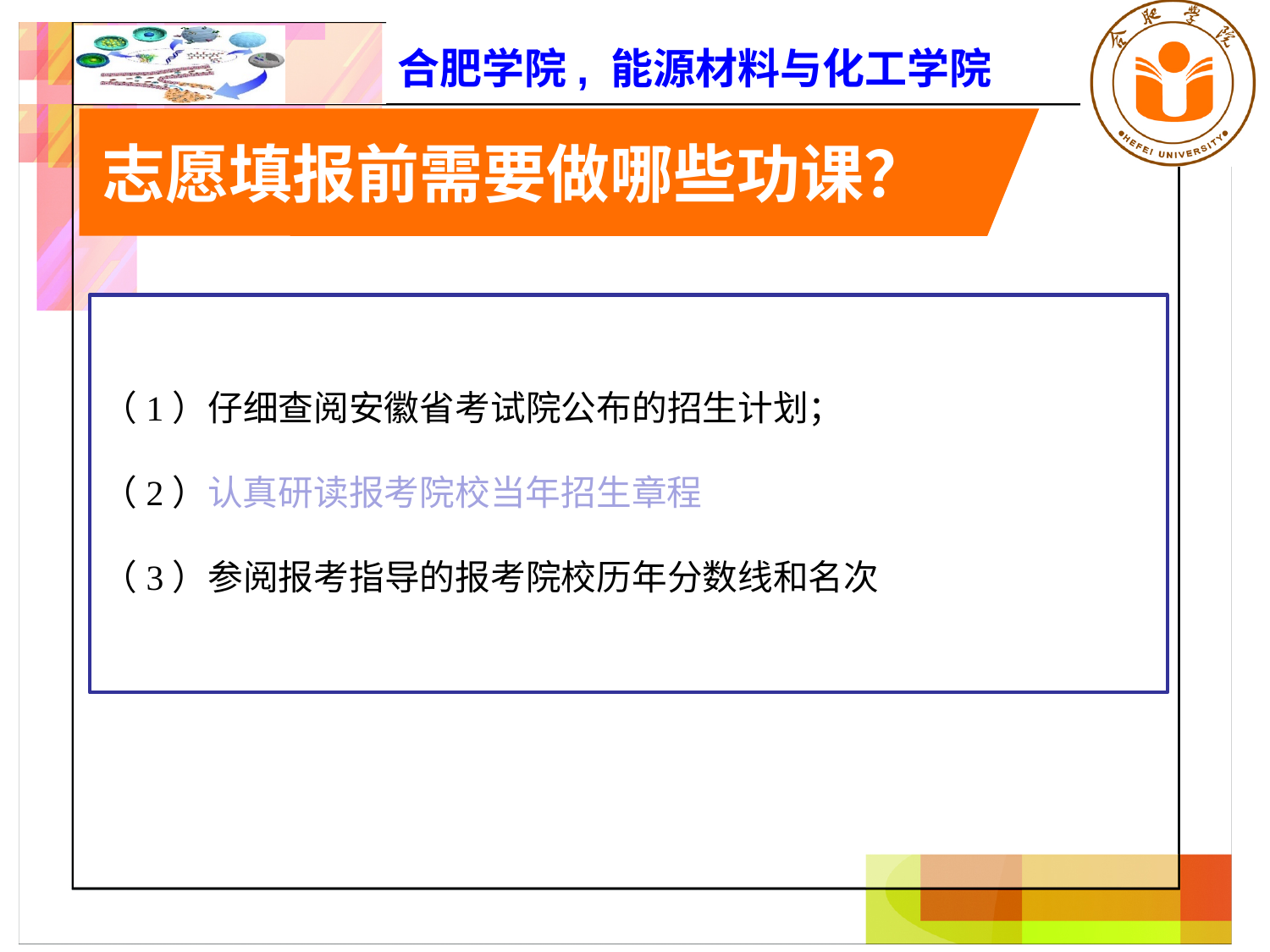

志愿填报前需要做哪些功课？

（1）仔细查阅安徽省考试院公布的招生计划；
（2）认真研读报考院校当年招生章程
（3）参阅报考指导的报考院校历年分数线和名次

e7d195523061f1c049ca304f5f8969621ae48e4bb0b833d341592FD50B67DAE2200B6C6C50B180C2768BB42D6B581EF7F3E04370B4C83960E1123A76224694D039559297C33931C1C495BDC9751CA748E0034833477B6B3FB29A4A8F33D1C48689B9CFB8AAC571A4DB52E695719B6F94E2B4B93DC3081EAEB6D352E44892C2F45B7213EC0F3E1950